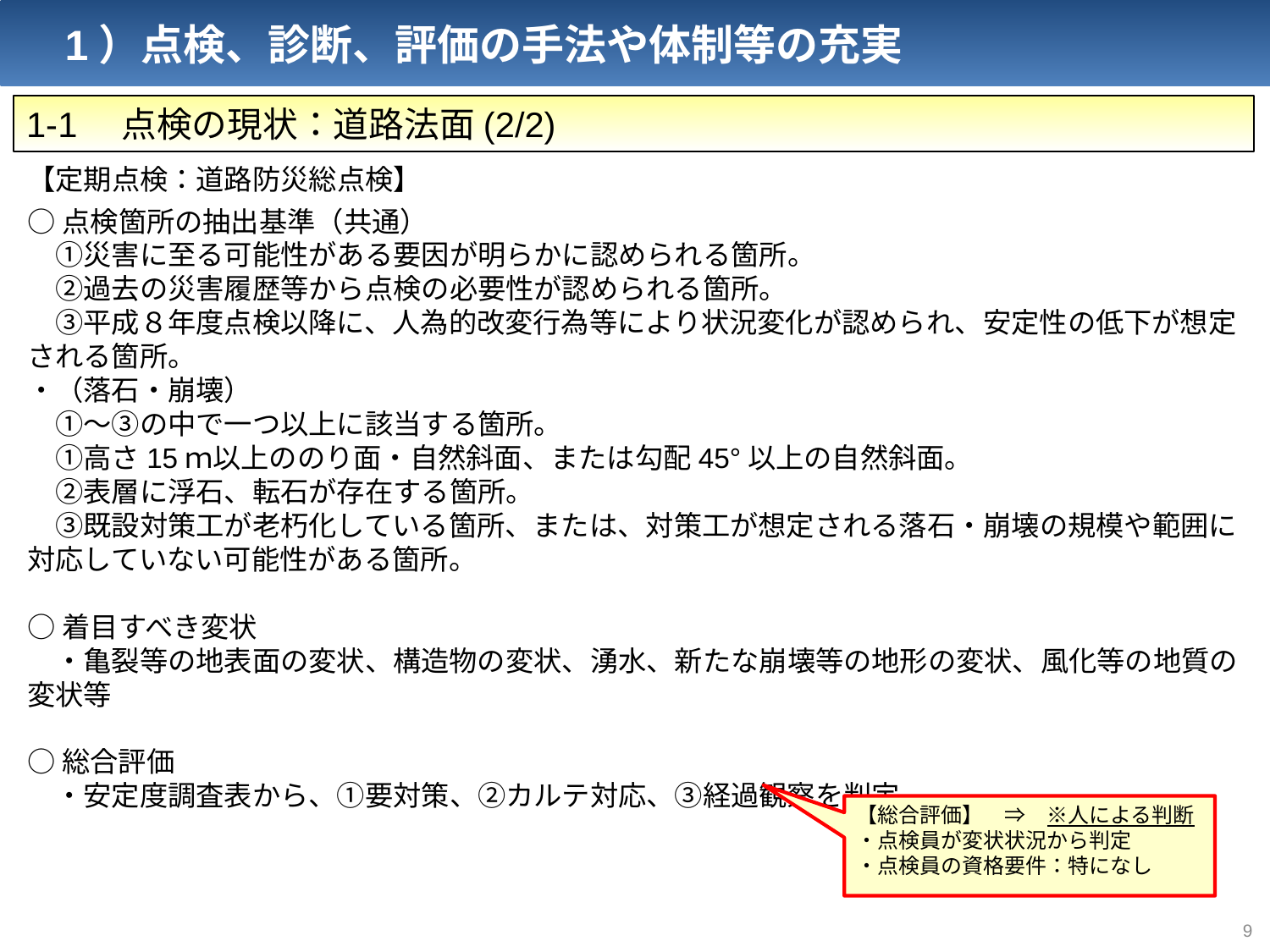

1）点検、診断、評価の手法や体制等の充実
1-1　点検の現状：道路法面(2/2)
【定期点検：道路防災総点検】

○点検箇所の抽出基準（共通）
　①災害に至る可能性がある要因が明らかに認められる箇所。
　②過去の災害履歴等から点検の必要性が認められる箇所。
　③平成８年度点検以降に、人為的改変行為等により状況変化が認められ、安定性の低下が想定される箇所。
・（落石・崩壊）
　①～③の中で一つ以上に該当する箇所。
　①高さ15ｍ以上ののり面・自然斜面、または勾配45°以上の自然斜面。
　②表層に浮石、転石が存在する箇所。
　③既設対策工が老朽化している箇所、または、対策工が想定される落石・崩壊の規模や範囲に対応していない可能性がある箇所。

○着目すべき変状
　・亀裂等の地表面の変状、構造物の変状、湧水、新たな崩壊等の地形の変状、風化等の地質の変状等

○総合評価
　・安定度調査表から、①要対策、②カルテ対応、③経過観察を判定
【総合評価】　⇒　※人による判断
・点検員が変状状況から判定
・点検員の資格要件：特になし
9